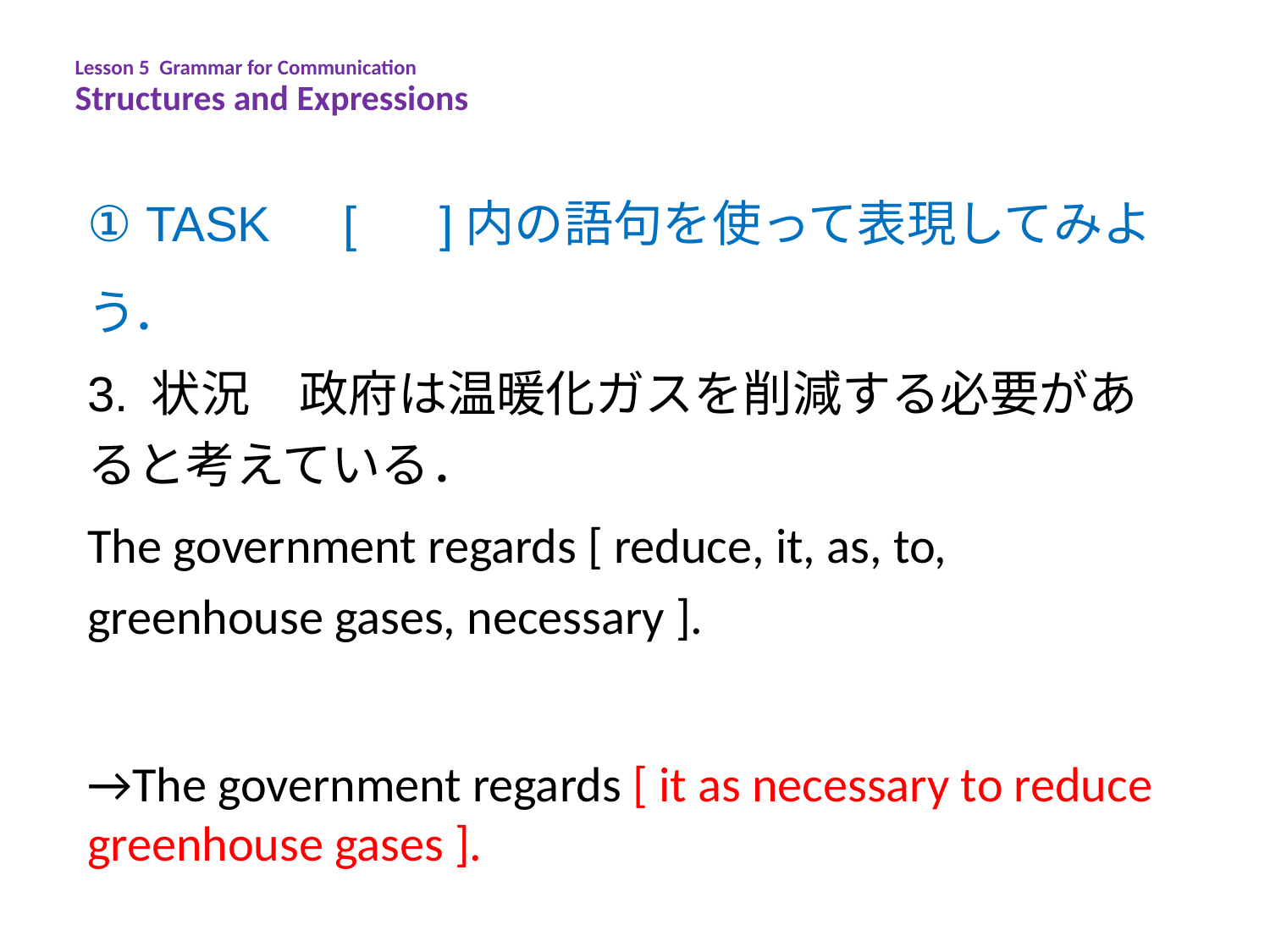

Lesson 5  Grammar for Communication
Structures and Expressions
① TASK　[      ]内の語句を使って表現してみよう．
 状況　政府は温暖化ガスを削減する必要があると考えている．
The government regards [ reduce, it, as, to, greenhouse gases, necessary ].

→The government regards [ it as necessary to reduce greenhouse gases ].